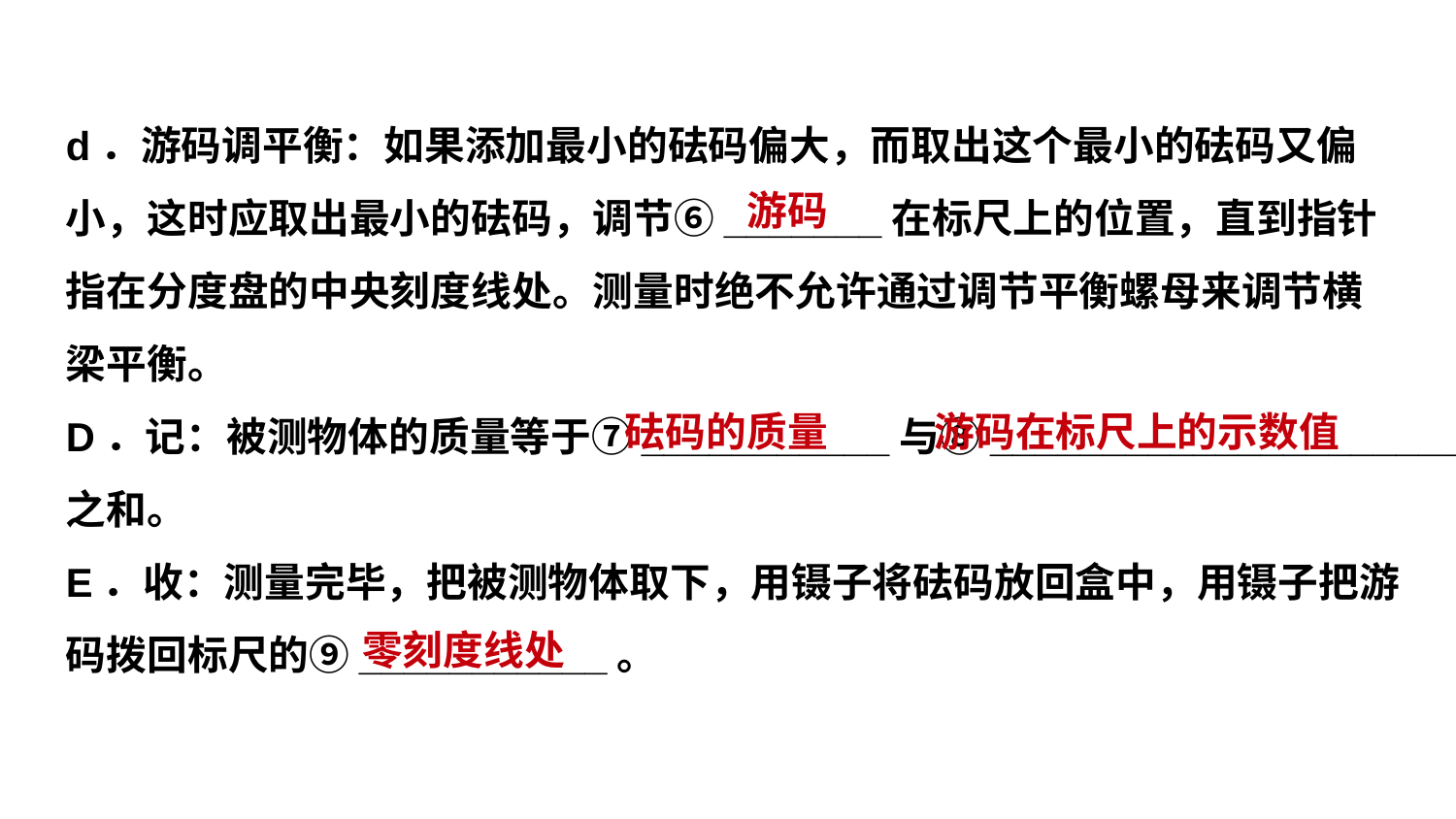

d．游码调平衡：如果添加最小的砝码偏大，而取出这个最小的砝码又偏
小，这时应取出最小的砝码，调节⑥_______在标尺上的位置，直到指针
指在分度盘的中央刻度线处。测量时绝不允许通过调节平衡螺母来调节横
梁平衡。
D．记：被测物体的质量等于⑦___________与⑧_____________________
之和。
E．收：测量完毕，把被测物体取下，用镊子将砝码放回盒中，用镊子把游
码拨回标尺的⑨___________。
 游码
砝码的质量
游码在标尺上的示数值
零刻度线处